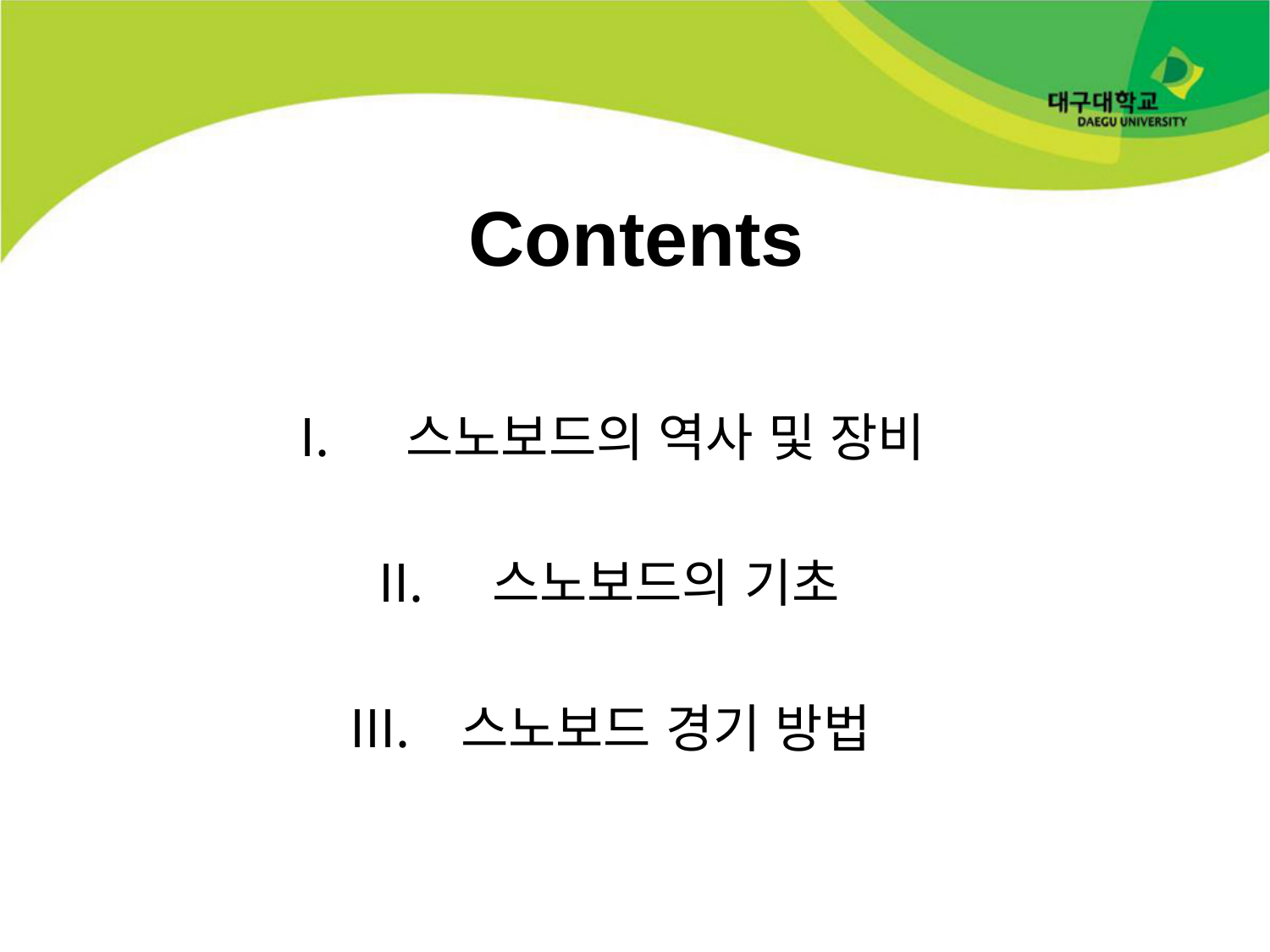

# Contents

스노보드의 역사 및 장비

스노보드의 기초

스노보드 경기 방법